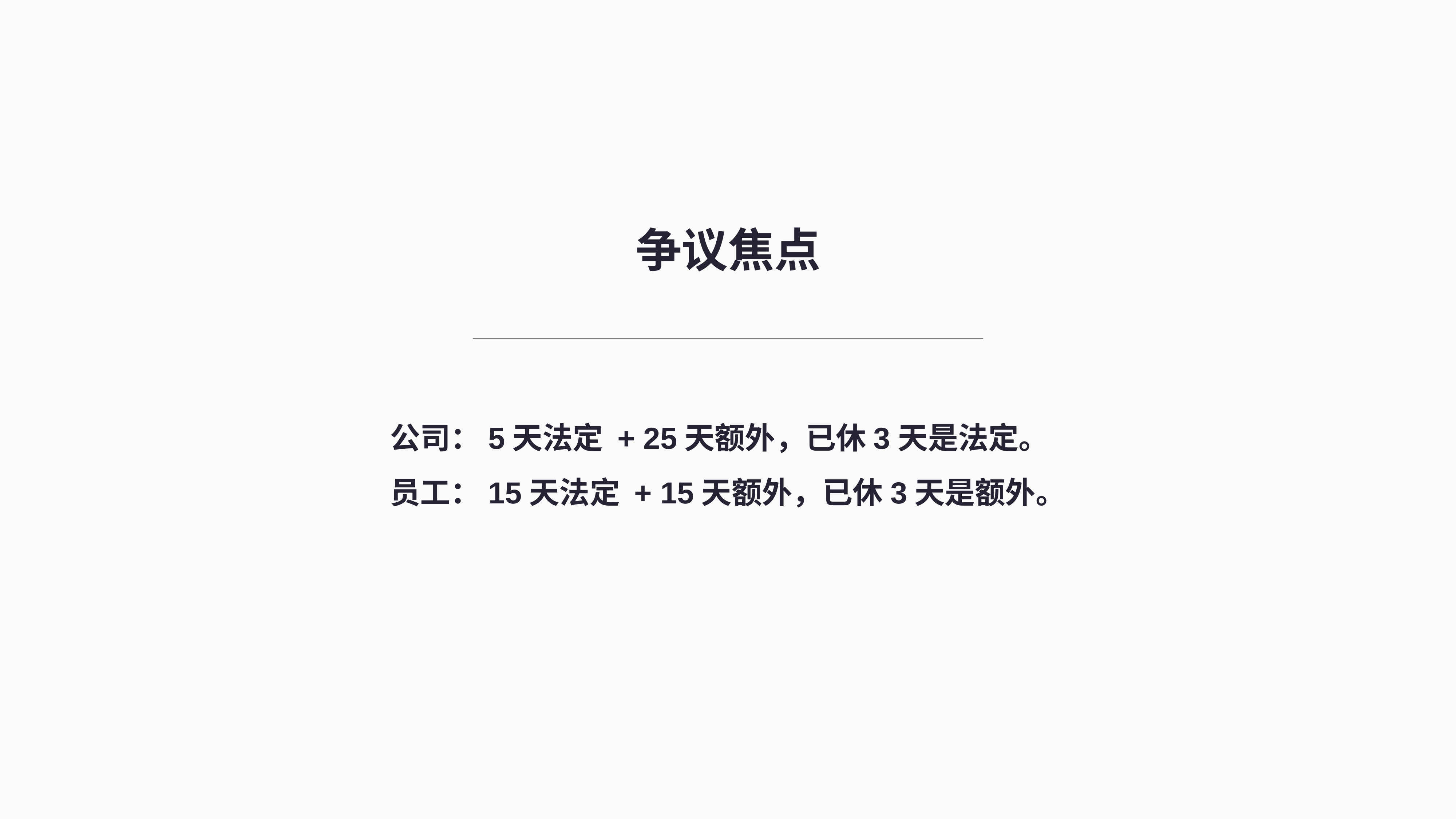

争议焦点

公司：5天法定 + 25天额外，已休3天是法定。
员工：15天法定 + 15天额外，已休3天是额外。